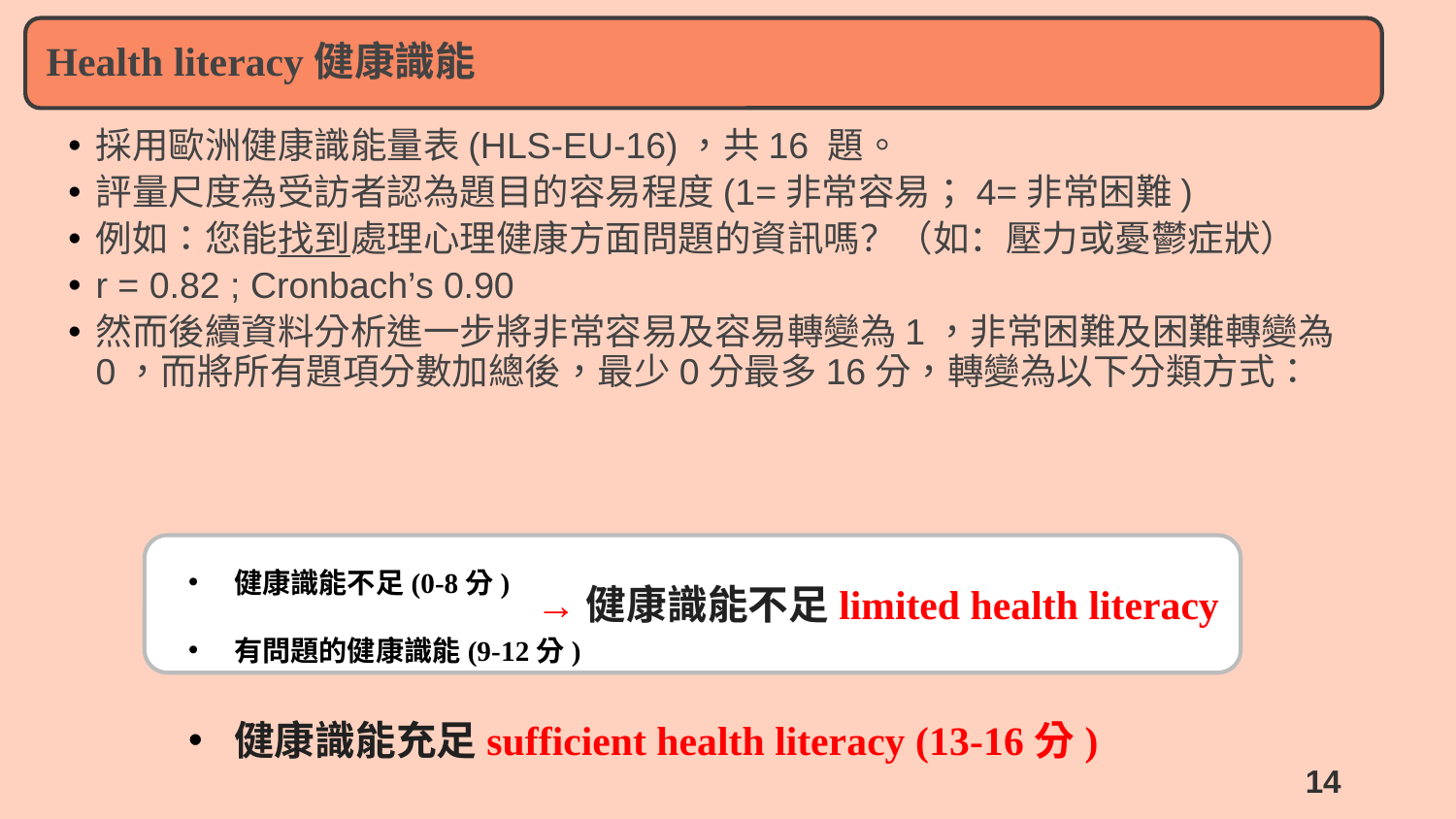

Health literacy健康識能
採用歐洲健康識能量表(HLS-EU-16)，共16 題。
評量尺度為受訪者認為題目的容易程度(1=非常容易；4=非常困難)
例如：您能找到處理心理健康方面問題的資訊嗎？（如：壓力或憂鬱症狀）
r = 0.82 ; Cronbach’s 0.90
然而後續資料分析進一步將非常容易及容易轉變為1，非常困難及困難轉變為0，而將所有題項分數加總後，最少0分最多16分，轉變為以下分類方式：
健康識能不足(0-8分)
有問題的健康識能(9-12分)
健康識能充足sufficient health literacy (13-16分)
→健康識能不足limited health literacy
14